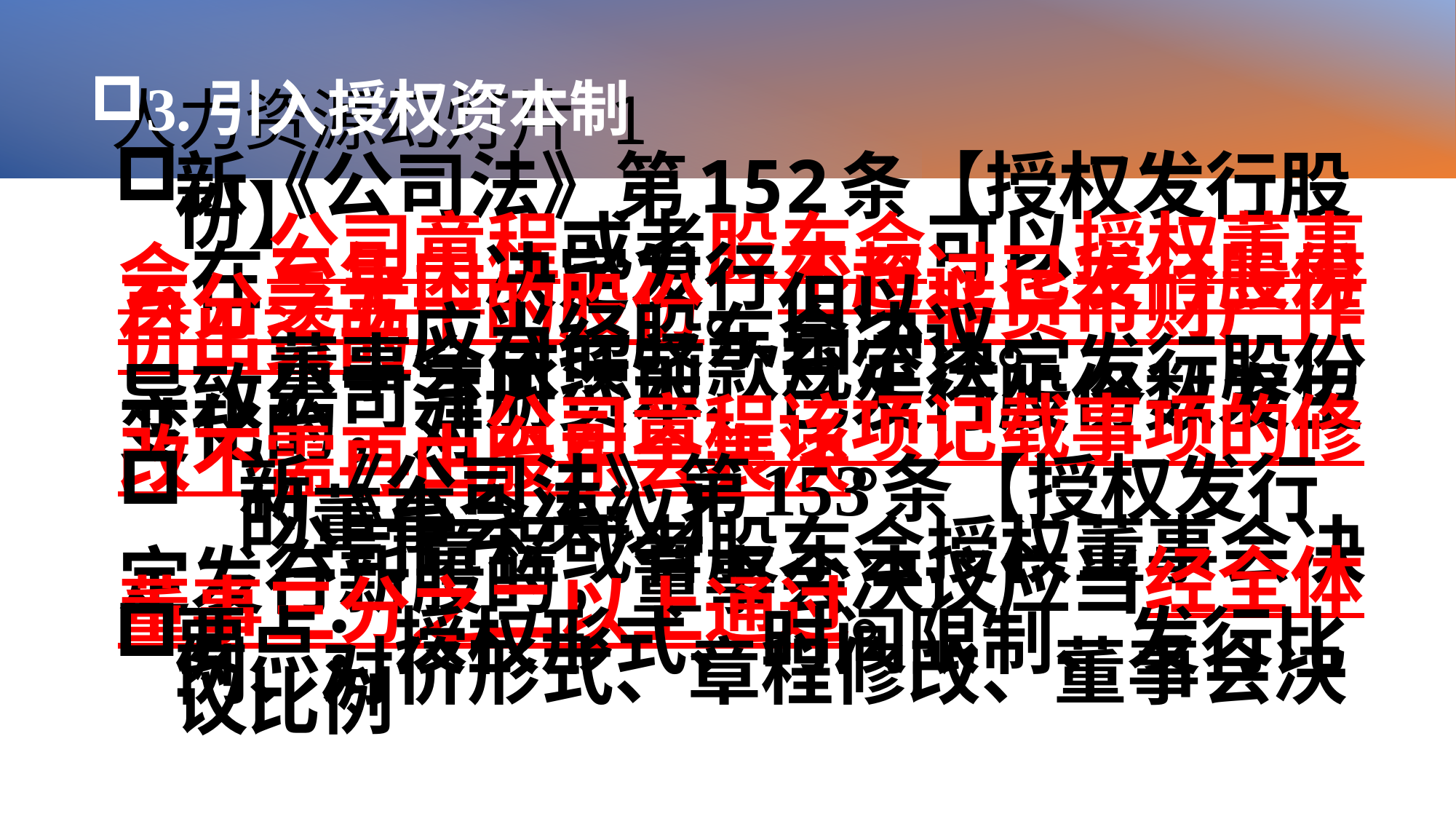

# 人力资源幻灯片 1
3.引入授权资本制
新《公司法》第152条【授权发行股份】
公司章程或者股东会可以授权董事会在三年内决定发行不超过已发行股份百分之五十的股份。但以非货币财产作价出资的应当经股东会决议。
董事会依照前款规定决定发行股份导致公司注册资本、已发行股份数发生变化的，对公司章程该项记载事项的修改不需再由股东会表决。
新《公司法》第153条【授权发行的董事会决议】
公司章程或者股东会授权董事会决定发行新股的，董事会决议应当经全体董事三分之二以上通过。
要点：授权形式、时间限制、发行比例、对价形式、章程修改、董事会决议比例